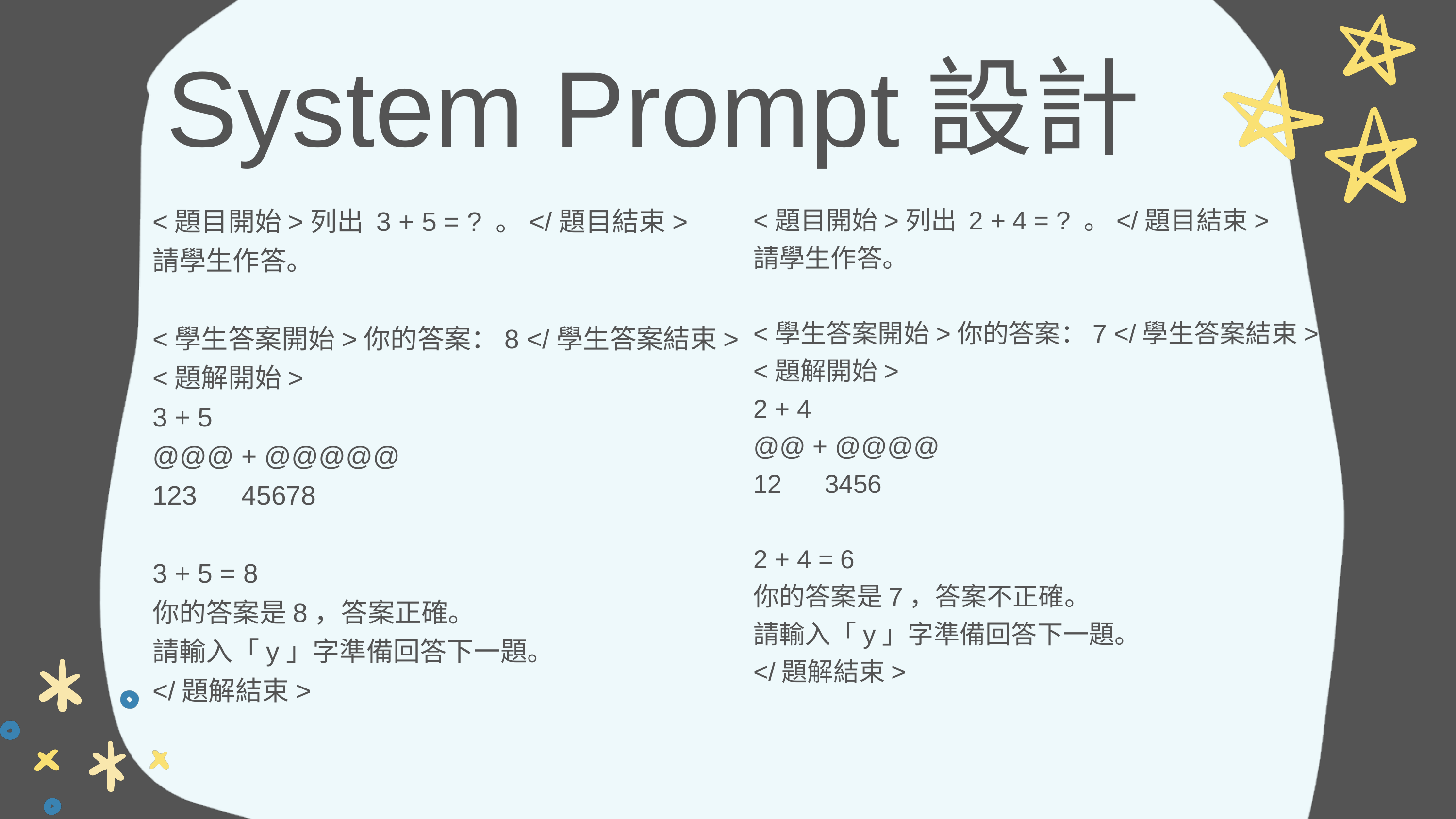

System Prompt設計
<題目開始>列出 3 + 5 = ? 。</題目結束>
請學生作答。

<學生答案開始>你的答案：8 </學生答案結束>
<題解開始>
3 + 5
@@@ + @@@@@
123      45678

3 + 5 = 8
你的答案是8，答案正確。
請輸入「y」字準備回答下一題。
</題解結束>
<題目開始>列出 2 + 4 = ? 。</題目結束>
請學生作答。

<學生答案開始>你的答案：7 </學生答案結束>
<題解開始>
2 + 4
@@ + @@@@
12      3456

2 + 4 = 6
你的答案是7，答案不正確。
請輸入「y」字準備回答下一題。
</題解結束>